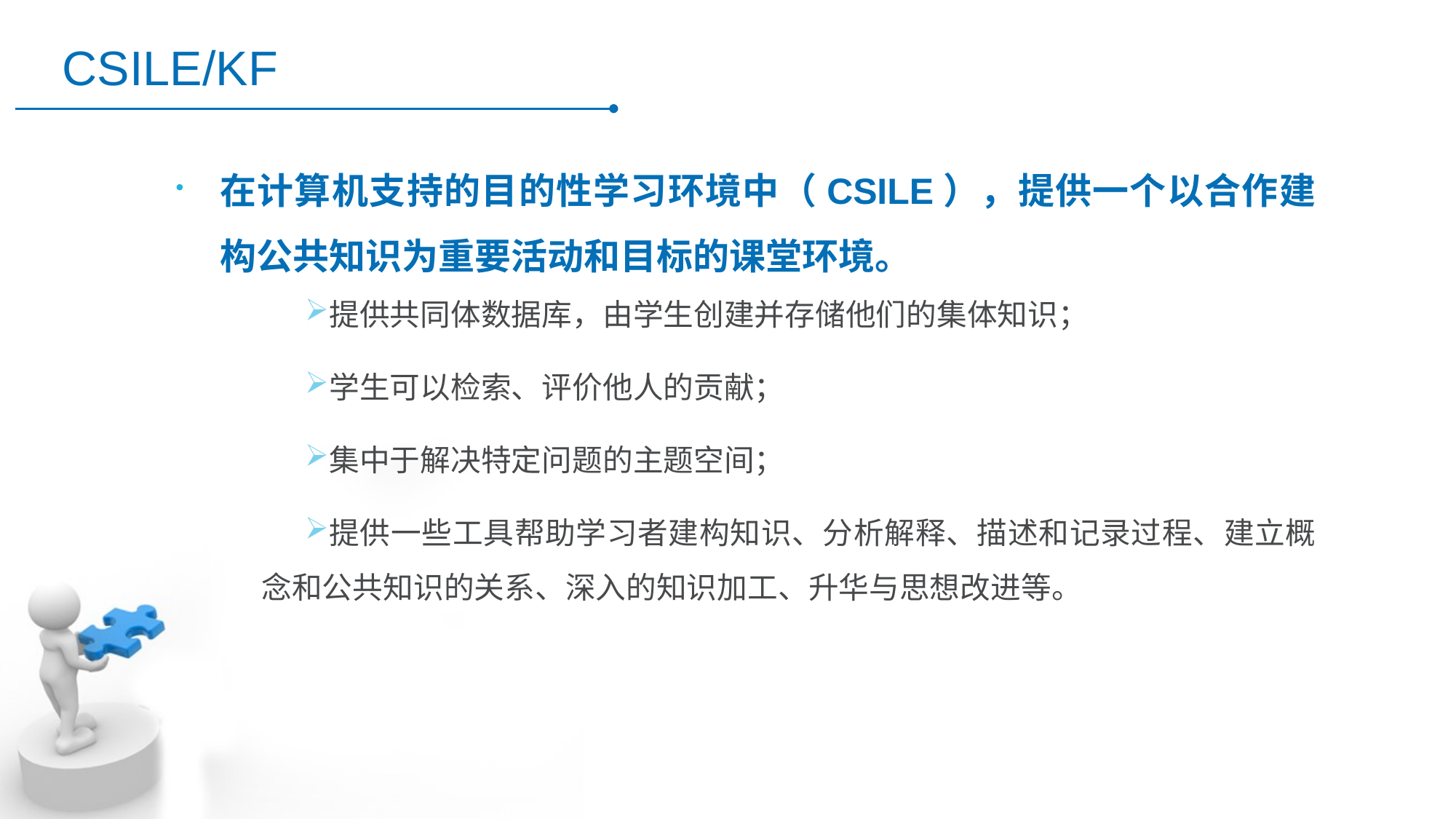

# CSILE/KF
在计算机支持的目的性学习环境中（CSILE），提供一个以合作建构公共知识为重要活动和目标的课堂环境。
提供共同体数据库，由学生创建并存储他们的集体知识；
学生可以检索、评价他人的贡献；
集中于解决特定问题的主题空间；
提供一些工具帮助学习者建构知识、分析解释、描述和记录过程、建立概念和公共知识的关系、深入的知识加工、升华与思想改进等。